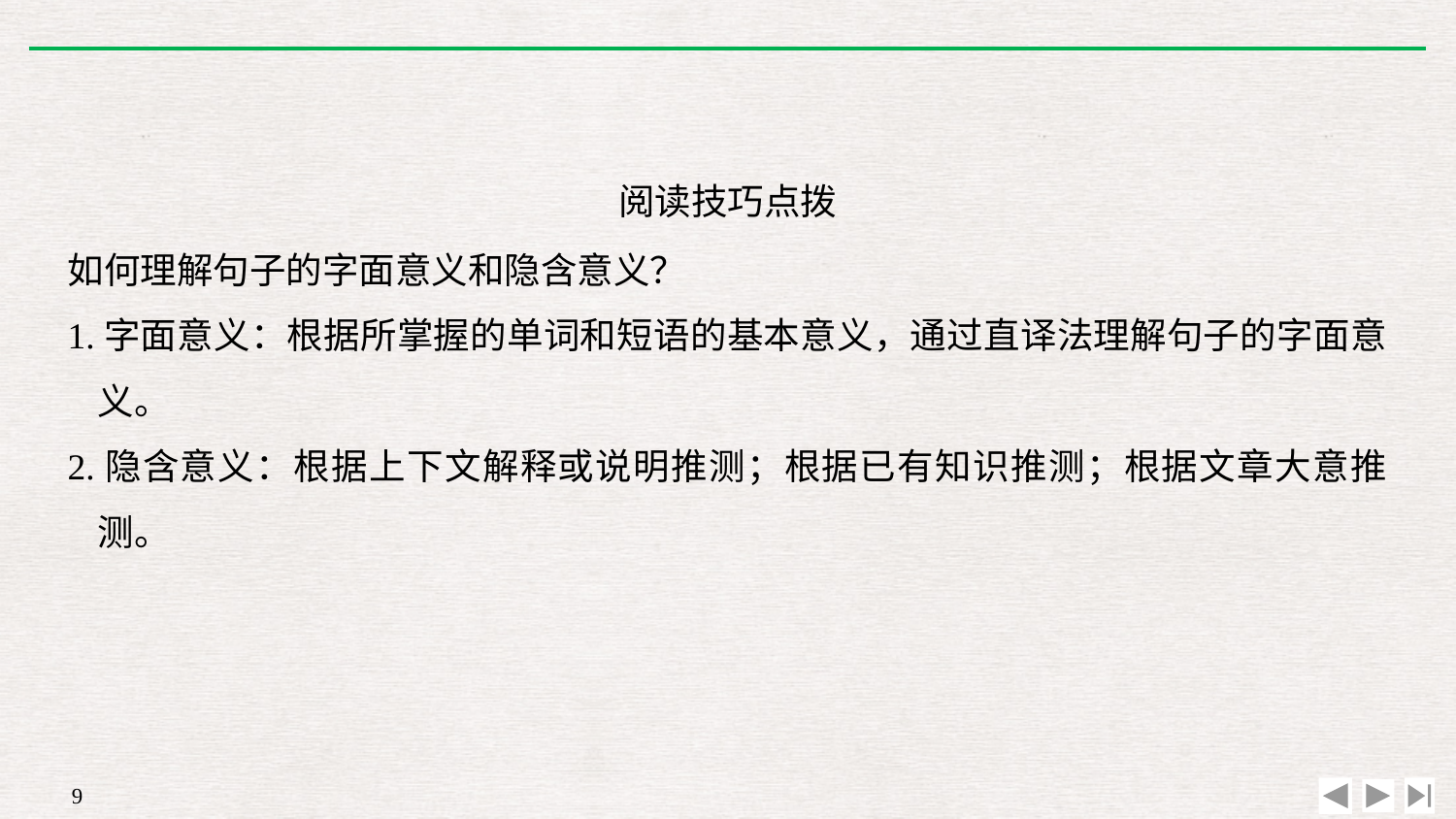

阅读技巧点拨
如何理解句子的字面意义和隐含意义？
1.字面意义：根据所掌握的单词和短语的基本意义，通过直译法理解句子的字面意义。
2.隐含意义：根据上下文解释或说明推测；根据已有知识推测；根据文章大意推测。